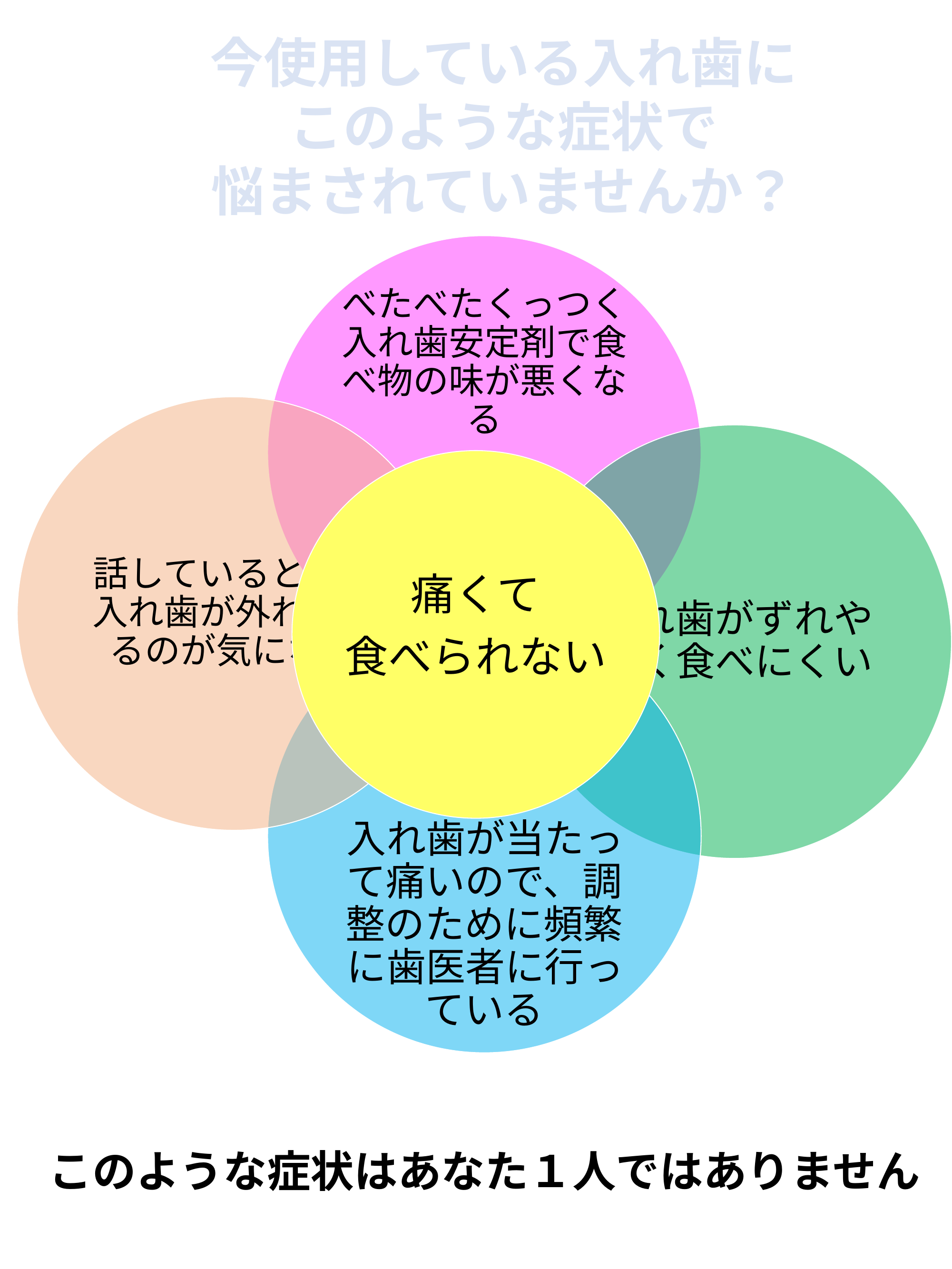

今使用している入れ歯に
このような症状で
悩まされていませんか？
#
べたべたくっつく入れ歯安定剤で食べ物の味が悪くなる
入れ歯がずれやすく食べにくい
入れ歯が当たって痛いので、調整のために頻繁に歯医者に行っている
話しているとき、入れ歯が外れてくるのが気になる

痛くて
食べられない

このような症状はあなた１人ではありません